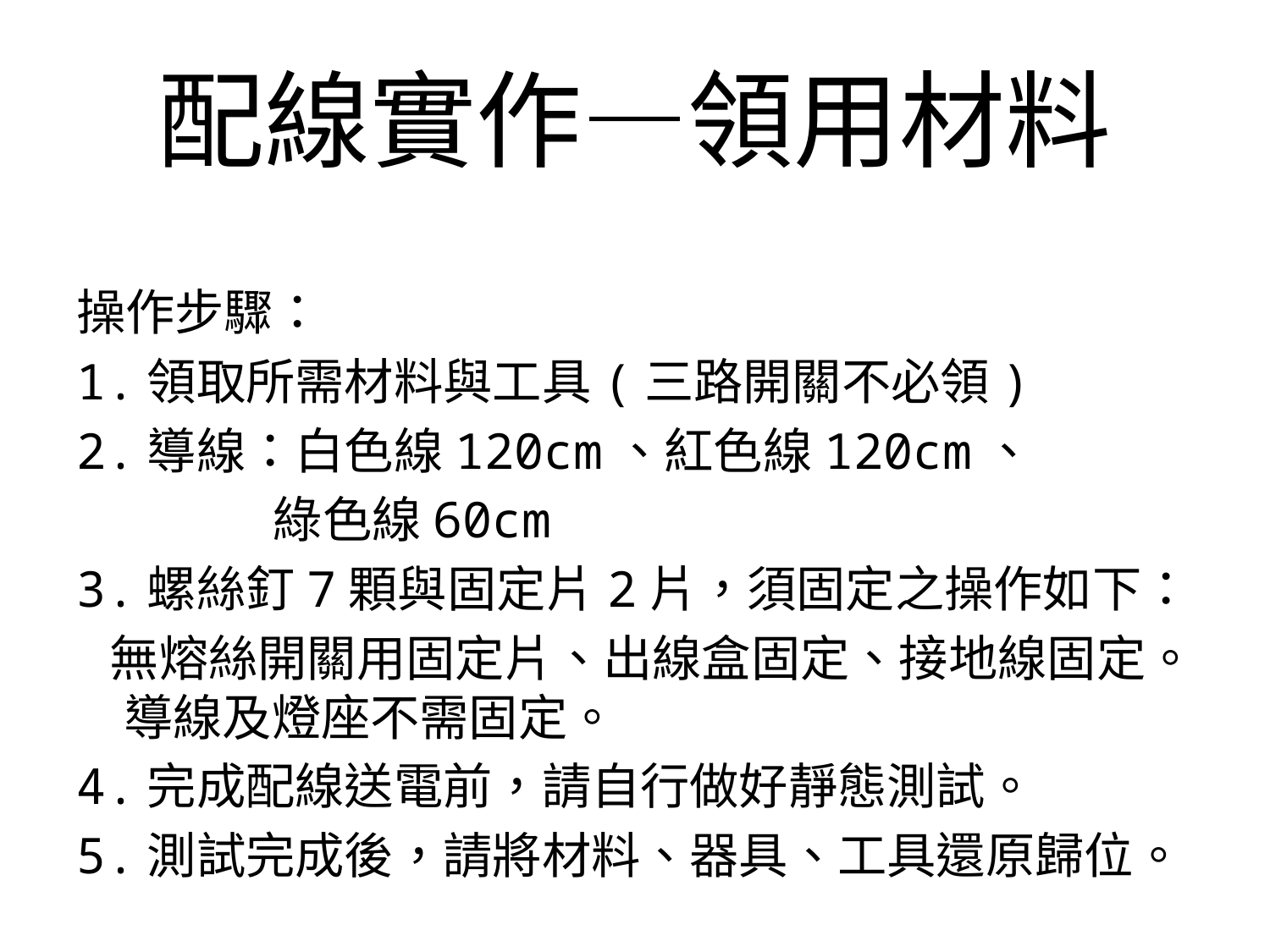

# 配線實作—領用材料
操作步驟：
1.領取所需材料與工具(三路開關不必領)
2.導線：白色線120cm、紅色線120cm、
　　　　綠色線60cm
3.螺絲釘7顆與固定片2片，須固定之操作如下：
  無熔絲開關用固定片、出線盒固定、接地線固定。導線及燈座不需固定。
4.完成配線送電前，請自行做好靜態測試。
5.測試完成後，請將材料、器具、工具還原歸位。